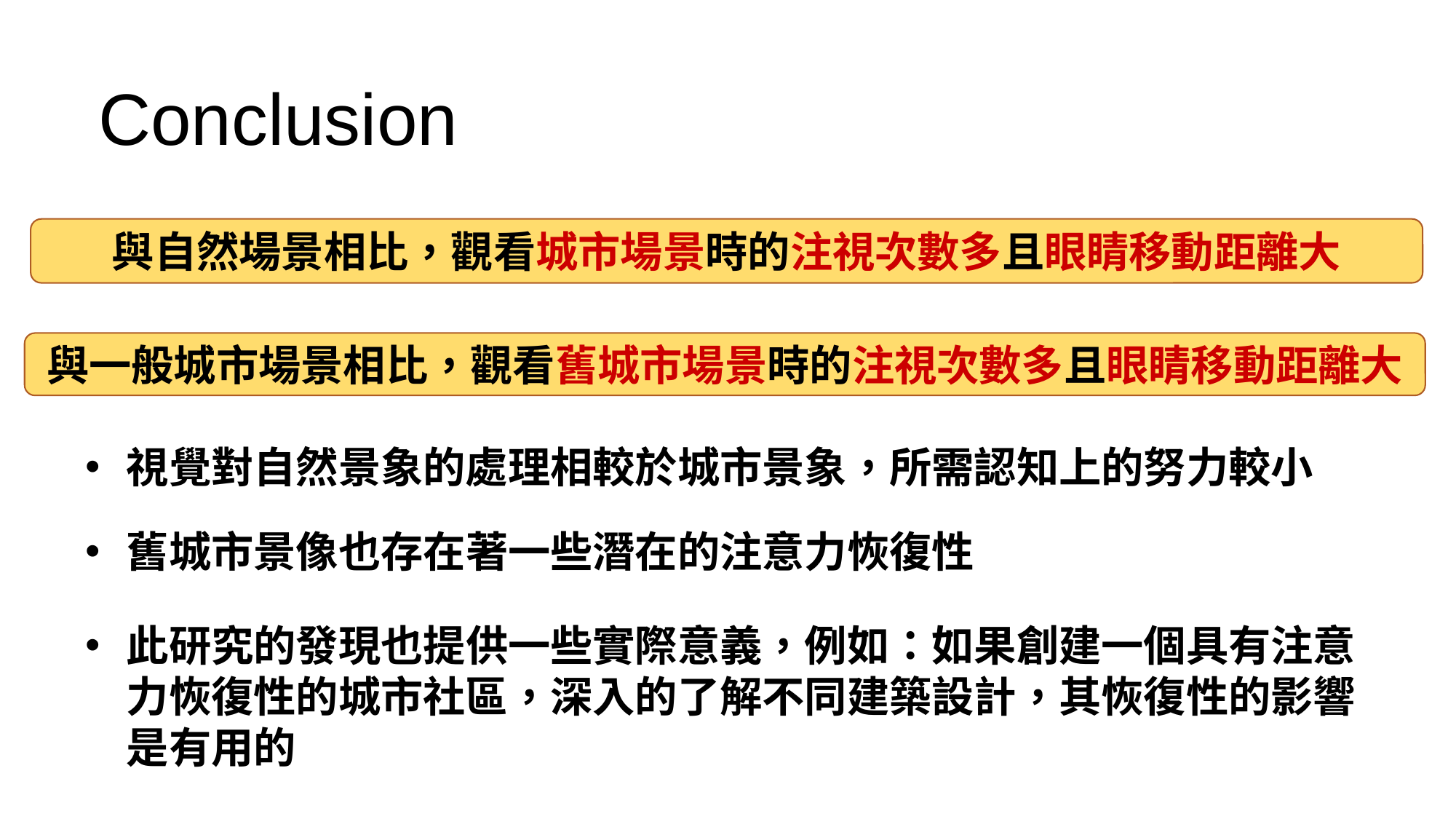

Conclusion
與自然場景相比，觀看城市場景時的注視次數多且眼睛移動距離大
與一般城市場景相比，觀看舊城市場景時的注視次數多且眼睛移動距離大

視覺對自然景象的處理相較於城市景象，所需認知上的努力較小
舊城市景像也存在著一些潛在的注意力恢復性
此研究的發現也提供一些實際意義，例如：如果創建一個具有注意力恢復性的城市社區，深入的了解不同建築設計，其恢復性的影響是有用的